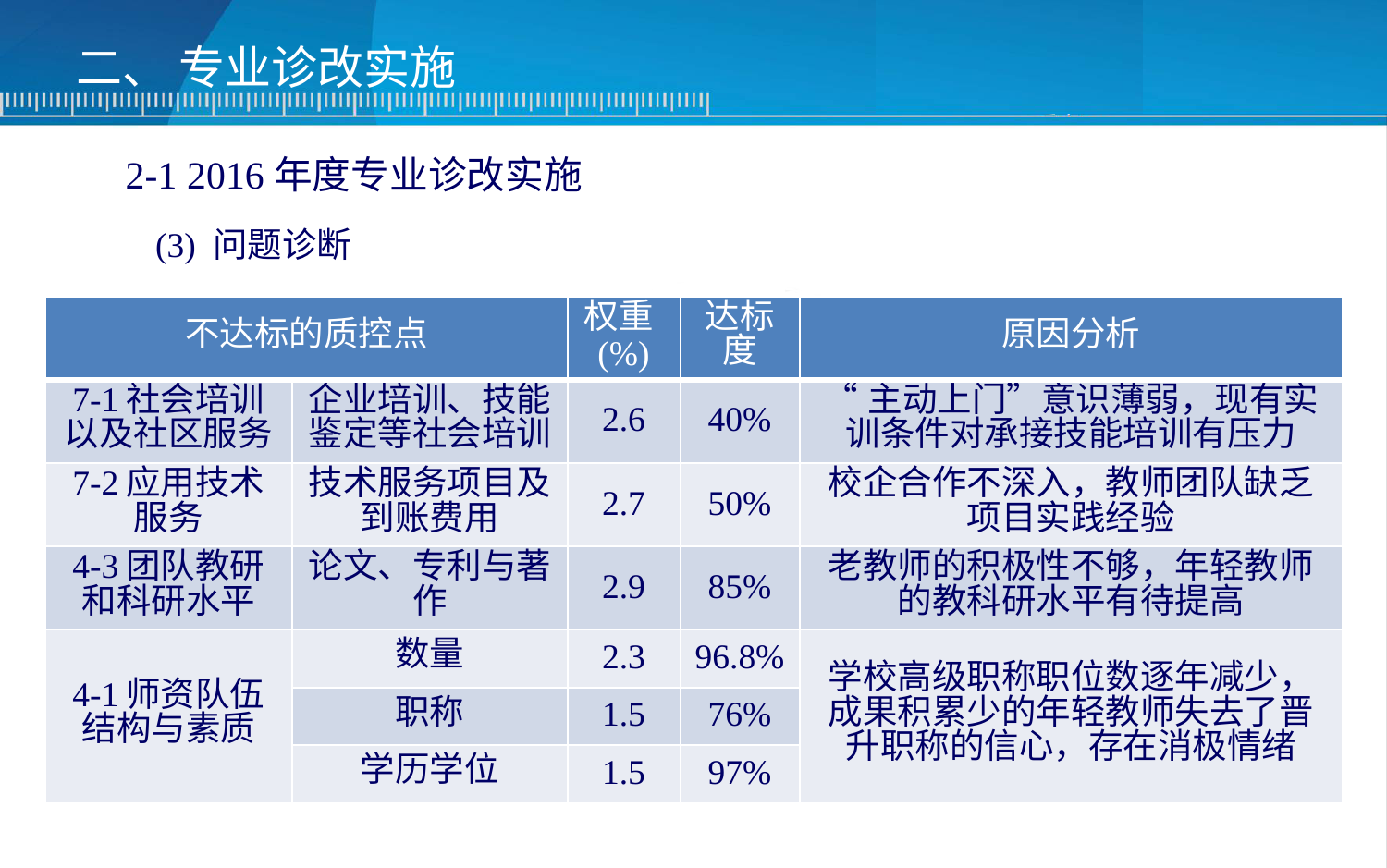

二、 专业诊改实施
2-1 2016年度专业诊改实施
(3) 问题诊断
| 不达标的质控点 |  | 权重(%) | 达标度 | 原因分析 |
| --- | --- | --- | --- | --- |
| 7-1社会培训以及社区服务 | 企业培训、技能鉴定等社会培训 | 2.6 | 40% | “主动上门”意识薄弱，现有实训条件对承接技能培训有压力 |
| 7-2应用技术服务 | 技术服务项目及到账费用 | 2.7 | 50% | 校企合作不深入，教师团队缺乏项目实践经验 |
| 4-3团队教研和科研水平 | 论文、专利与著作 | 2.9 | 85% | 老教师的积极性不够，年轻教师的教科研水平有待提高 |
| 4-1师资队伍结构与素质 | 数量 | 2.3 | 96.8% | 学校高级职称职位数逐年减少，成果积累少的年轻教师失去了晋升职称的信心，存在消极情绪 |
|  | 职称 | 1.5 | 76% |  |
|  | 学历学位 | 1.5 | 97% |  |